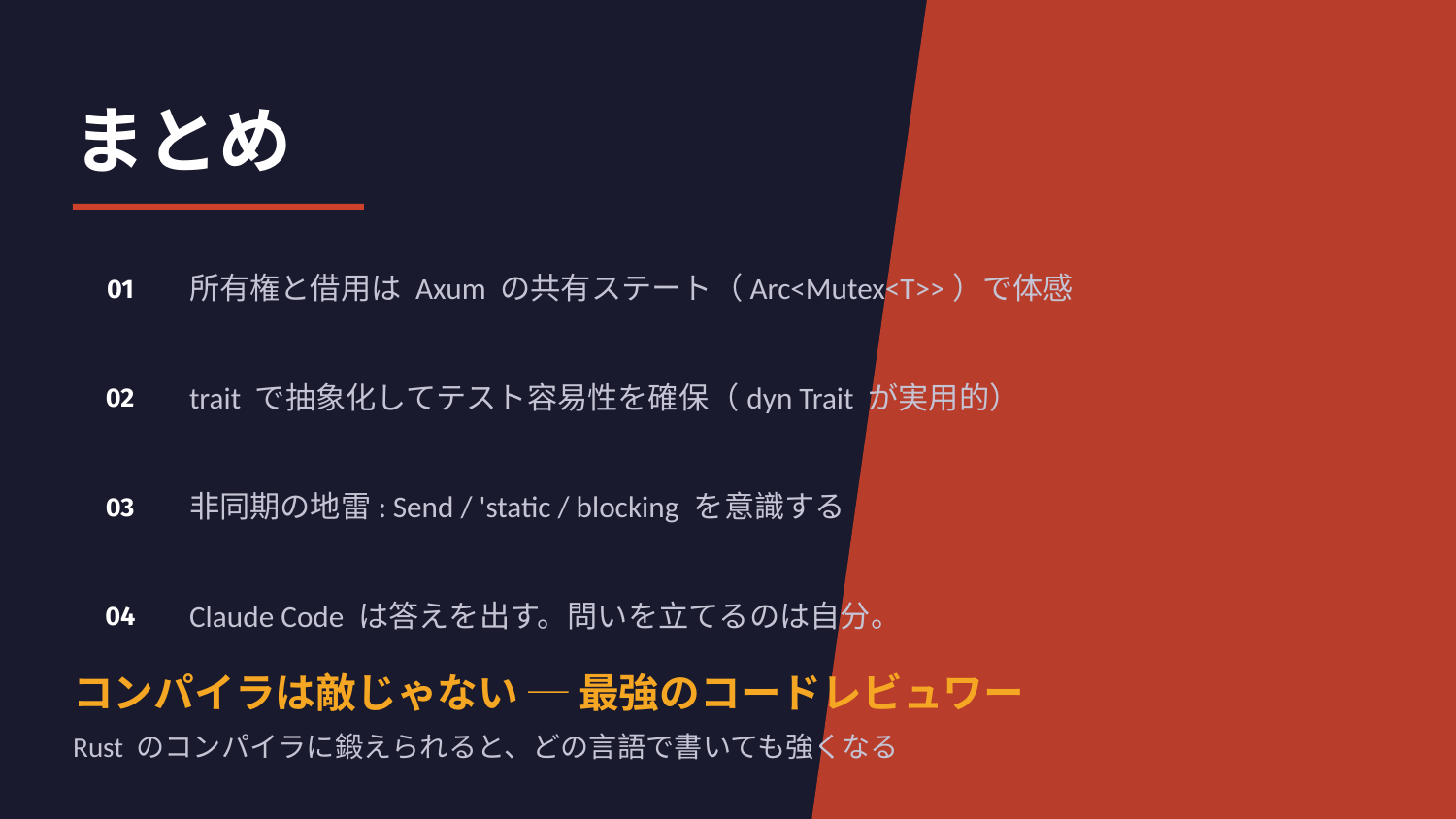

まとめ

所有権と借用は Axum の共有ステート（Arc<Mutex<T>>）で体感

01
trait で抽象化してテスト容易性を確保（dyn Trait が実用的）

02
非同期の地雷: Send / 'static / blocking を意識する

03
Claude Code は答えを出す。問いを立てるのは自分。

04
コンパイラは敵じゃない ─ 最強のコードレビュワー
Rust のコンパイラに鍛えられると、どの言語で書いても強くなる